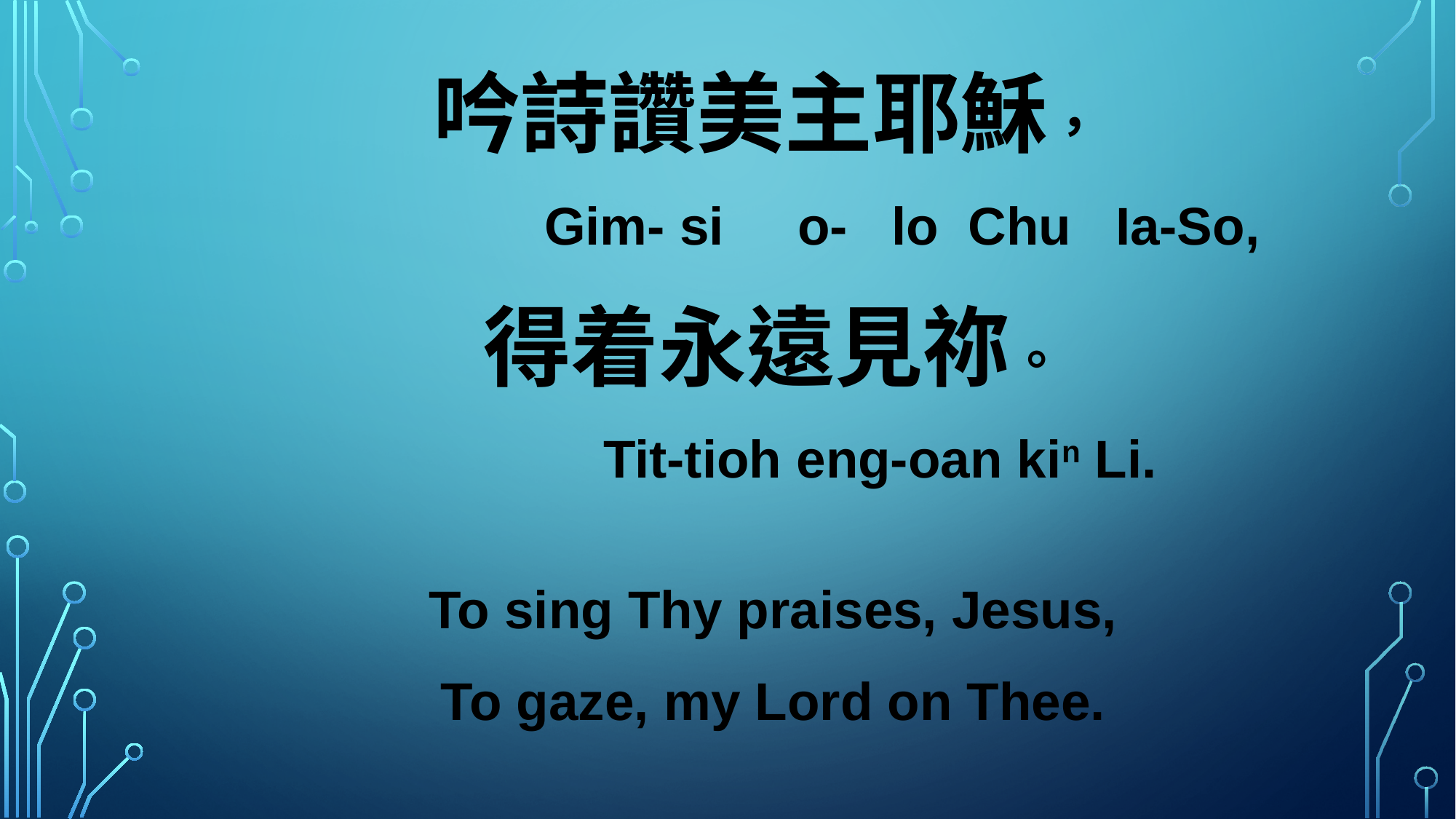

吟詩讚美主耶穌，
                              Gim- si     o-   lo  Chu   Ia-So,
得着永遠見祢。
                                  Tit-tioh eng-oan kin Li.

To sing Thy praises, Jesus,
To gaze, my Lord on Thee.